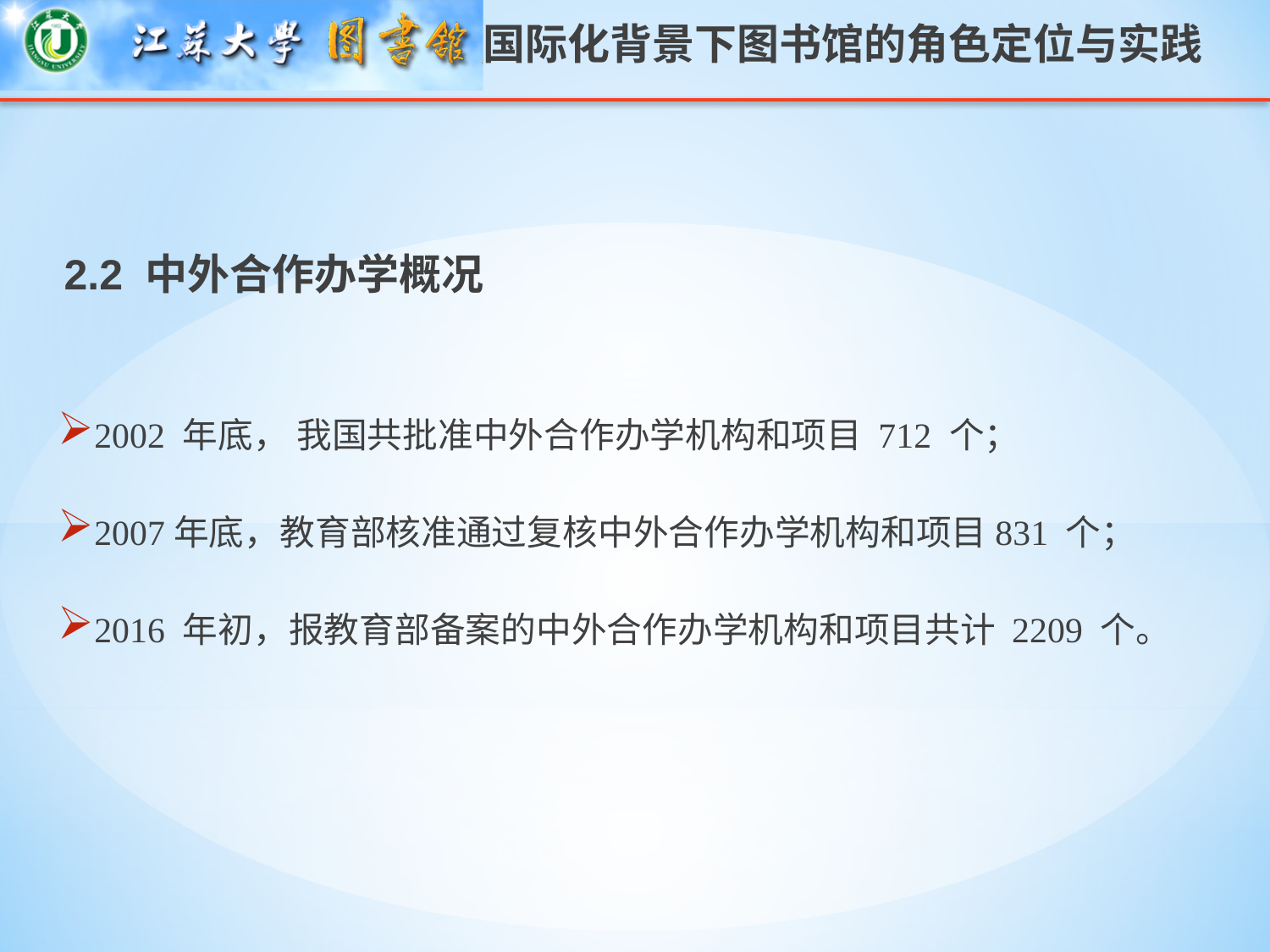

2.2 中外合作办学概况

2002 年底， 我国共批准中外合作办学机构和项目 712 个；
2007年底，教育部核准通过复核中外合作办学机构和项目831 个；
2016 年初，报教育部备案的中外合作办学机构和项目共计 2209 个。